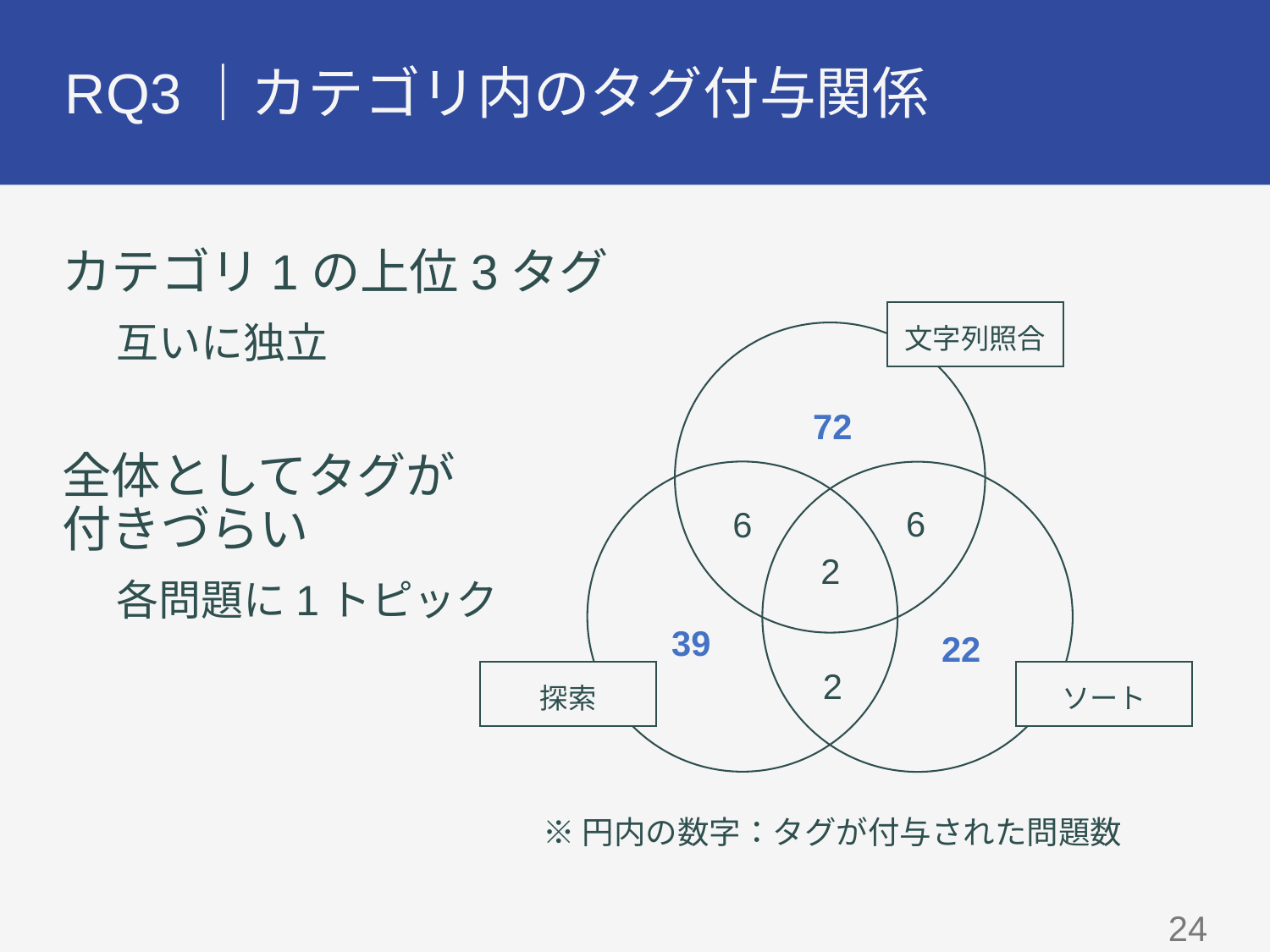

# RQ3｜カテゴリ内のタグ付与関係
カテゴリ1の上位3タグ
互いに独立

全体としてタグが
付きづらい
各問題に1トピック

文字列照合

72

6
6
2
39
22
2

探索
ソート
※円内の数字：タグが付与された問題数
24